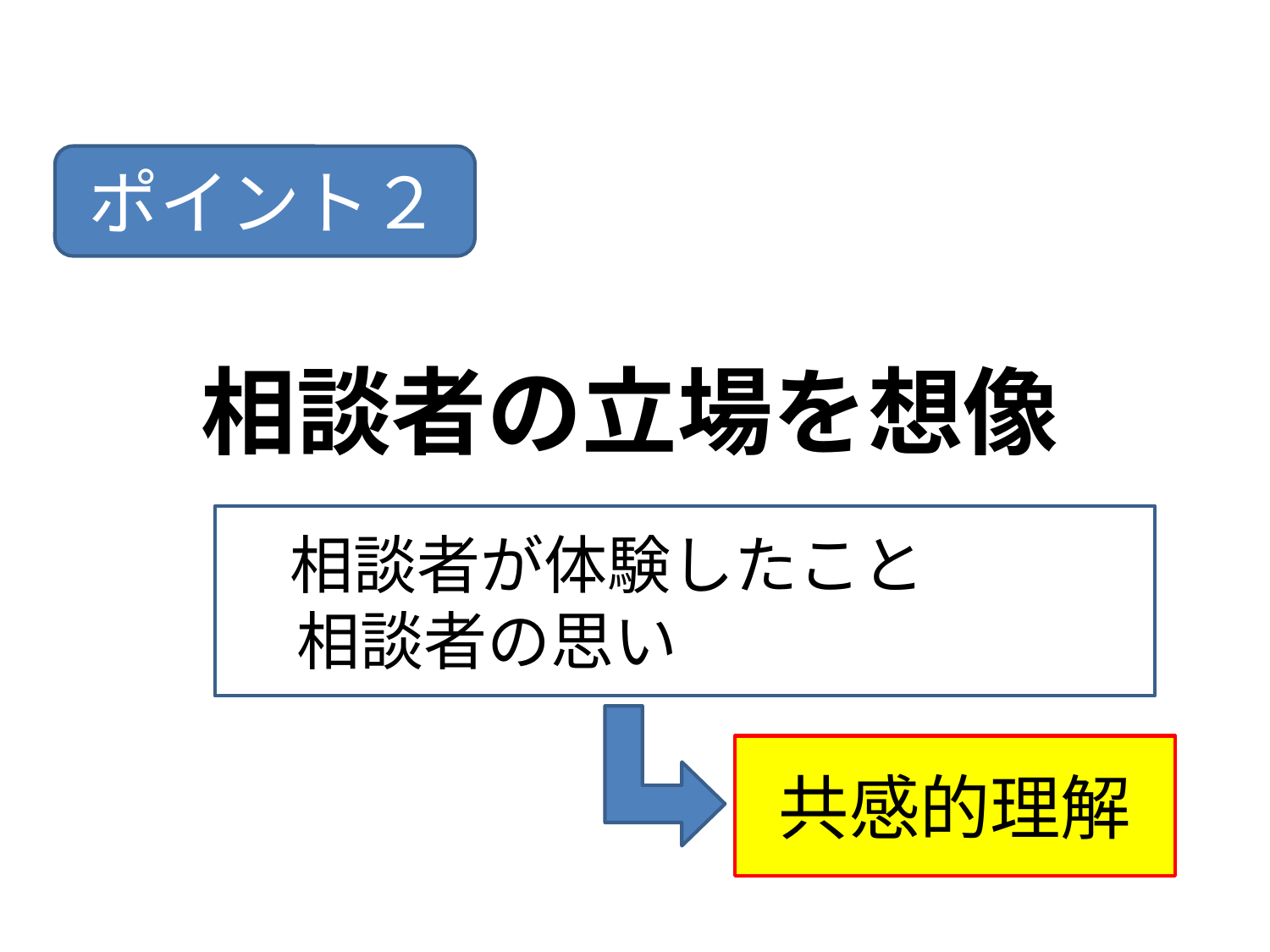

ポイント２
相談者の立場を想像
相談者が体験したこと
　相談者の思い

共感的理解